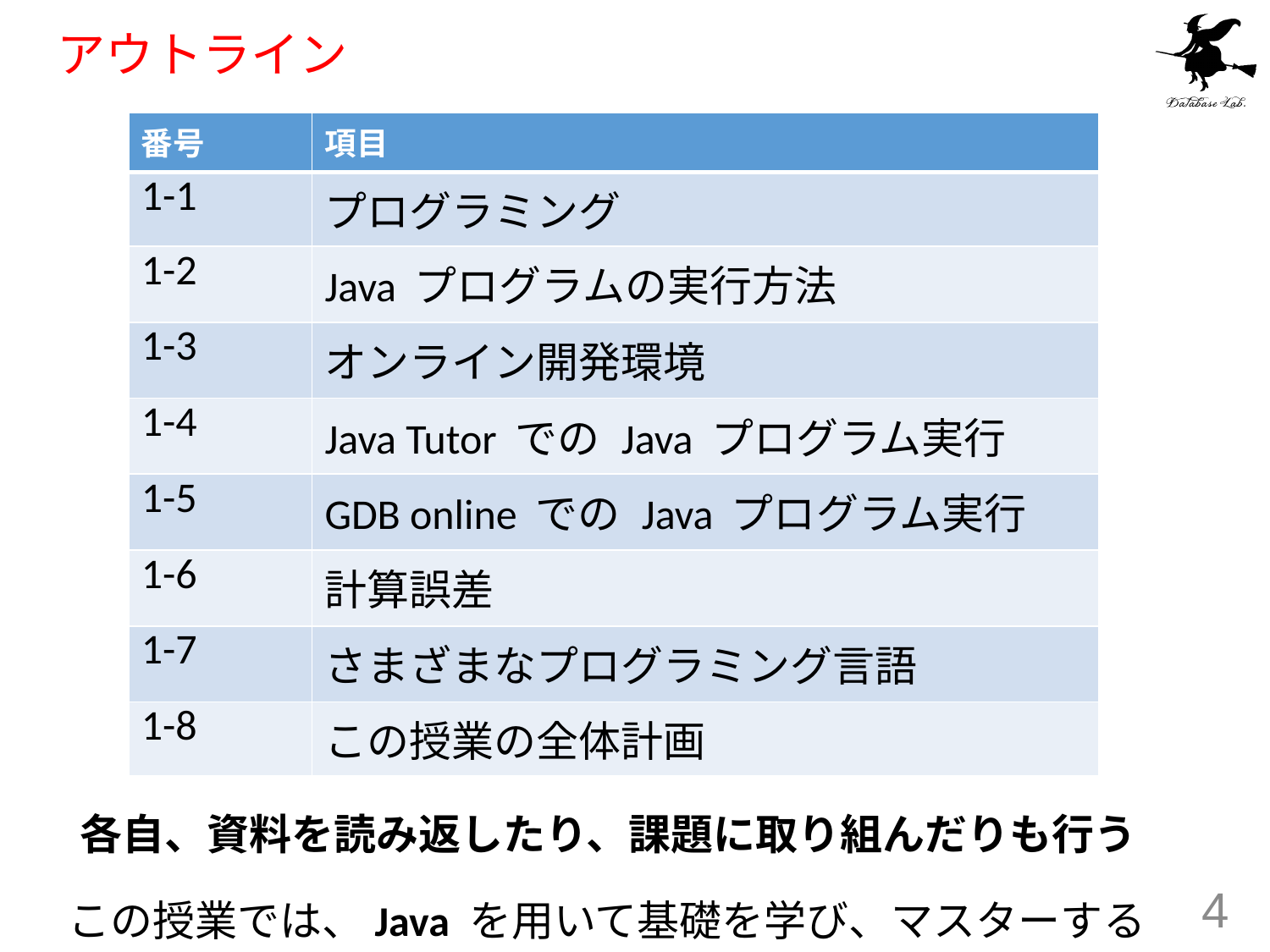

# アウトライン
| 番号 | 項目 |
| --- | --- |
| 1-1 | プログラミング |
| 1-2 | Java プログラムの実行方法 |
| 1-3 | オンライン開発環境 |
| 1-4 | Java Tutor での Java プログラム実行 |
| 1-5 | GDB online での Java プログラム実行 |
| 1-6 | 計算誤差 |
| 1-7 | さまざまなプログラミング言語 |
| 1-8 | この授業の全体計画 |
各自、資料を読み返したり、課題に取り組んだりも行う
4
この授業では、Java を用いて基礎を学び、マスターする